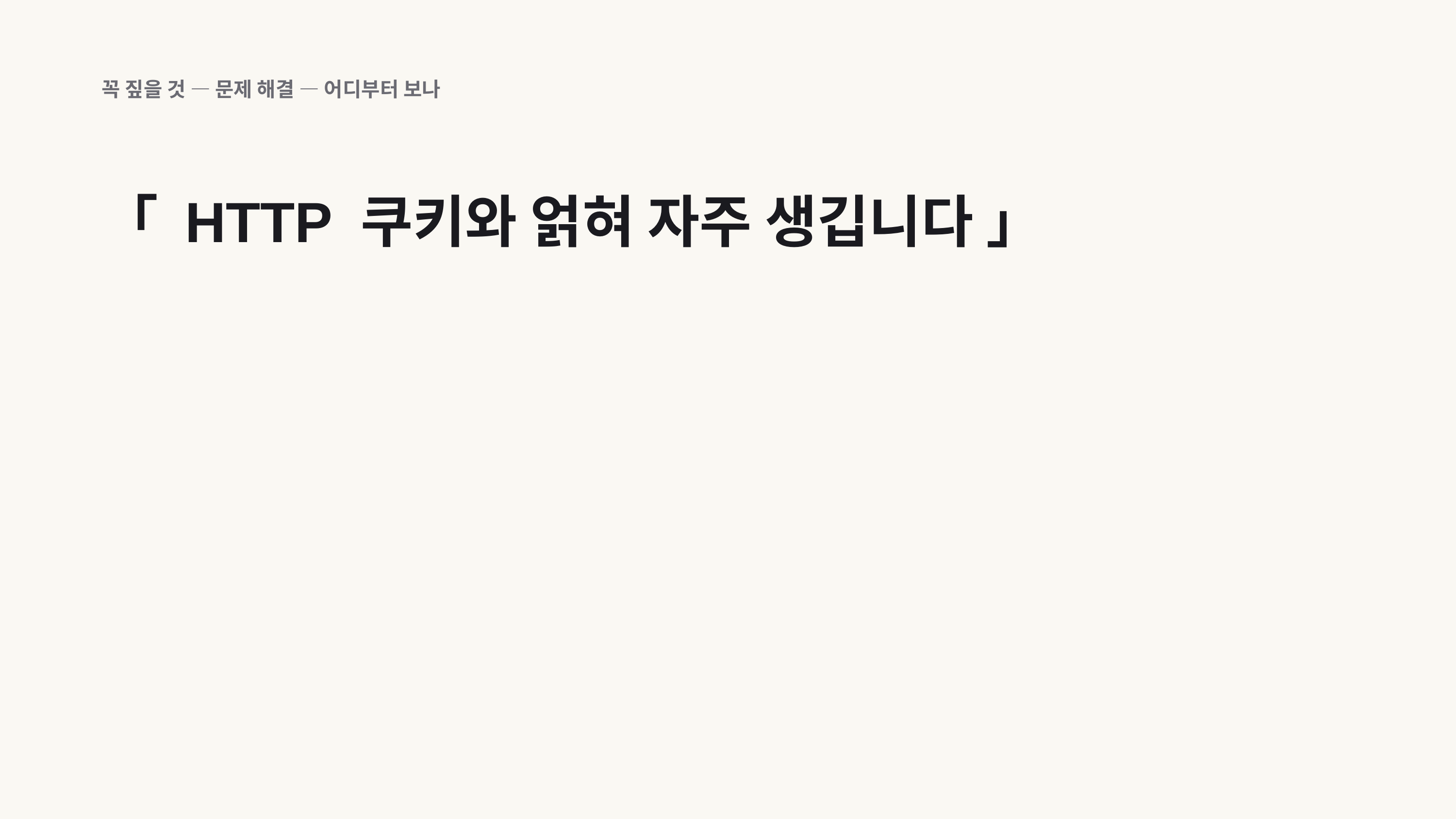

꼭 짚을 것 — 문제 해결 — 어디부터 보나
「 HTTP 쿠키와 얽혀 자주 생깁니다 」